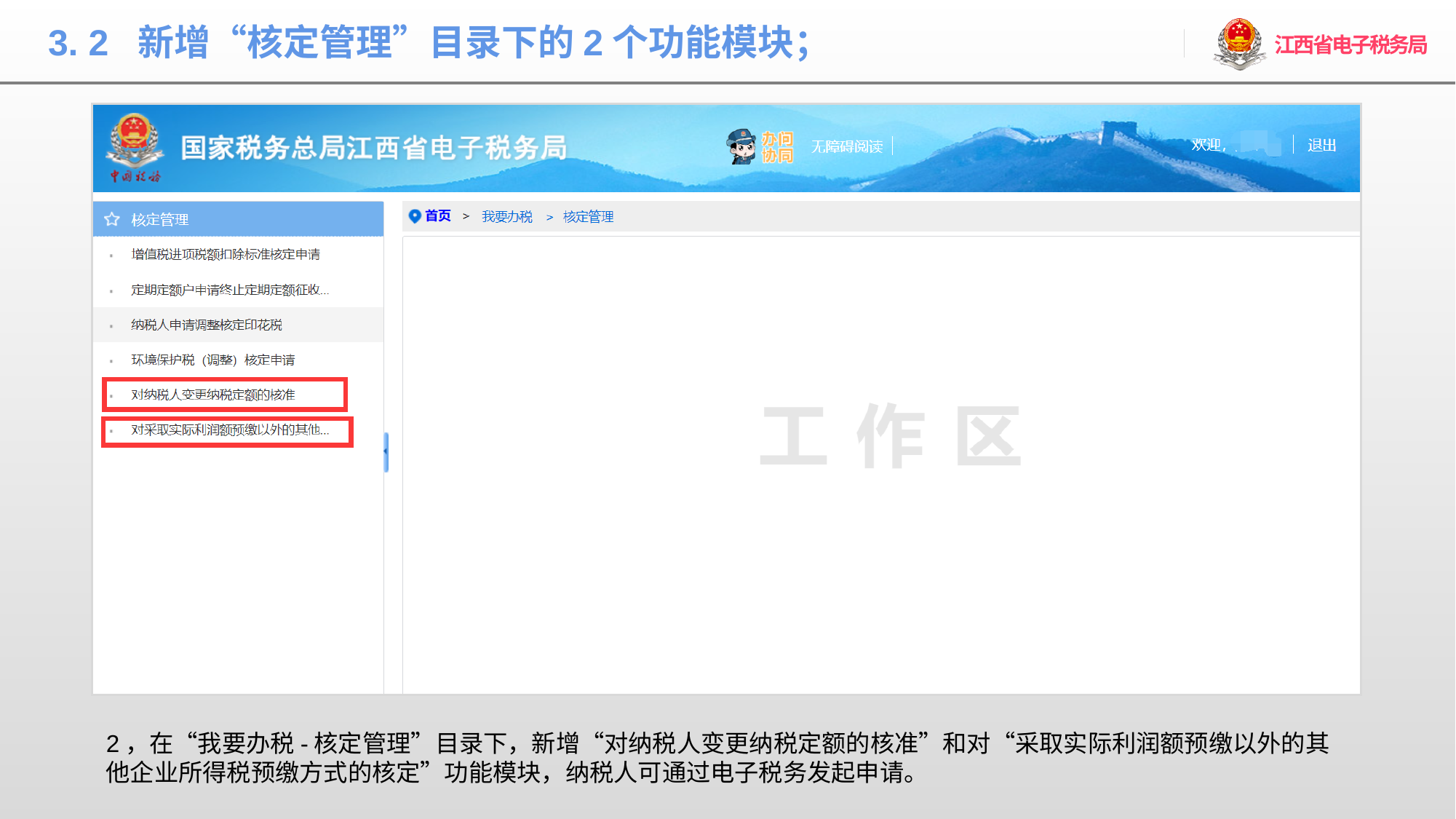

3. 2  新增“核定管理”目录下的2个功能模块；

2，在“我要办税-核定管理”目录下，新增“对纳税人变更纳税定额的核准”和对“采取实际利润额预缴以外的其他企业所得税预缴方式的核定”功能模块，纳税人可通过电子税务发起申请。